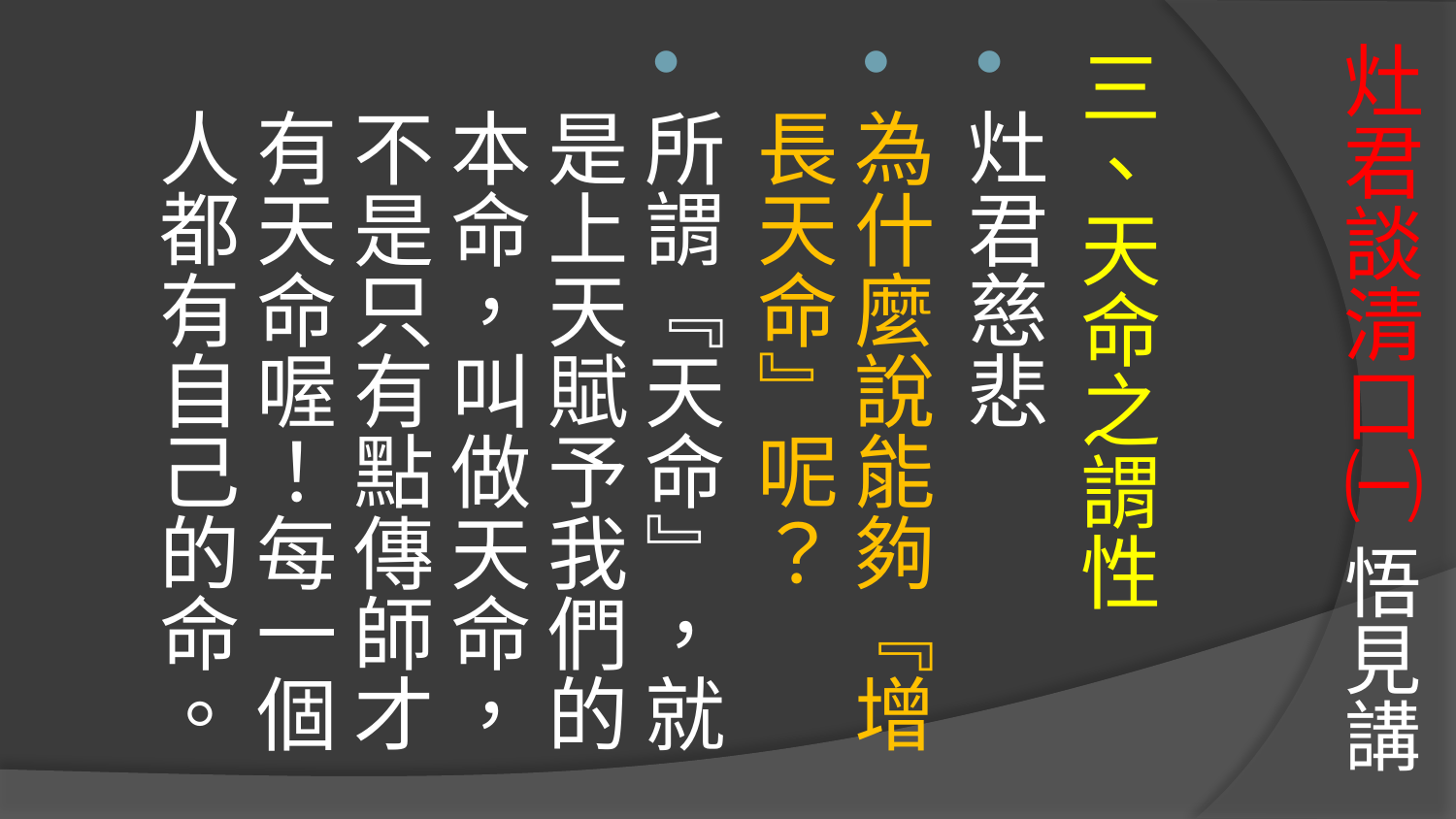

# 灶君談清口㈠ 悟見講
三、天命之謂性
灶君慈悲
為什麼說能夠『增長天命』呢？
所謂『天命』，就是上天賦予我們的本命，叫做天命，不是只有點傳師才有天命喔！每一個人都有自己的命。